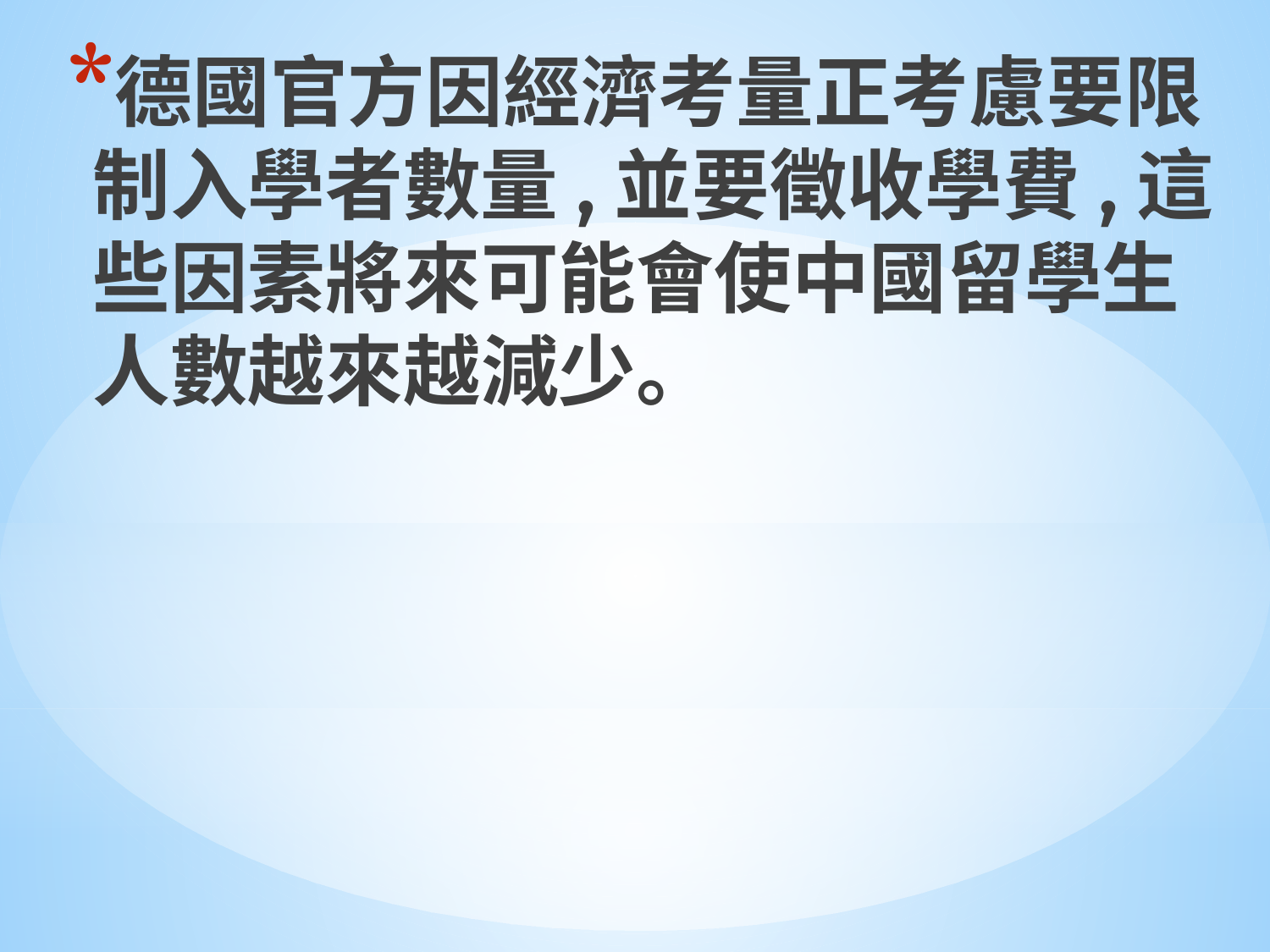

德國官方因經濟考量正考慮要限制入學者數量,並要徵收學費,這些因素將來可能會使中國留學生人數越來越減少。

#